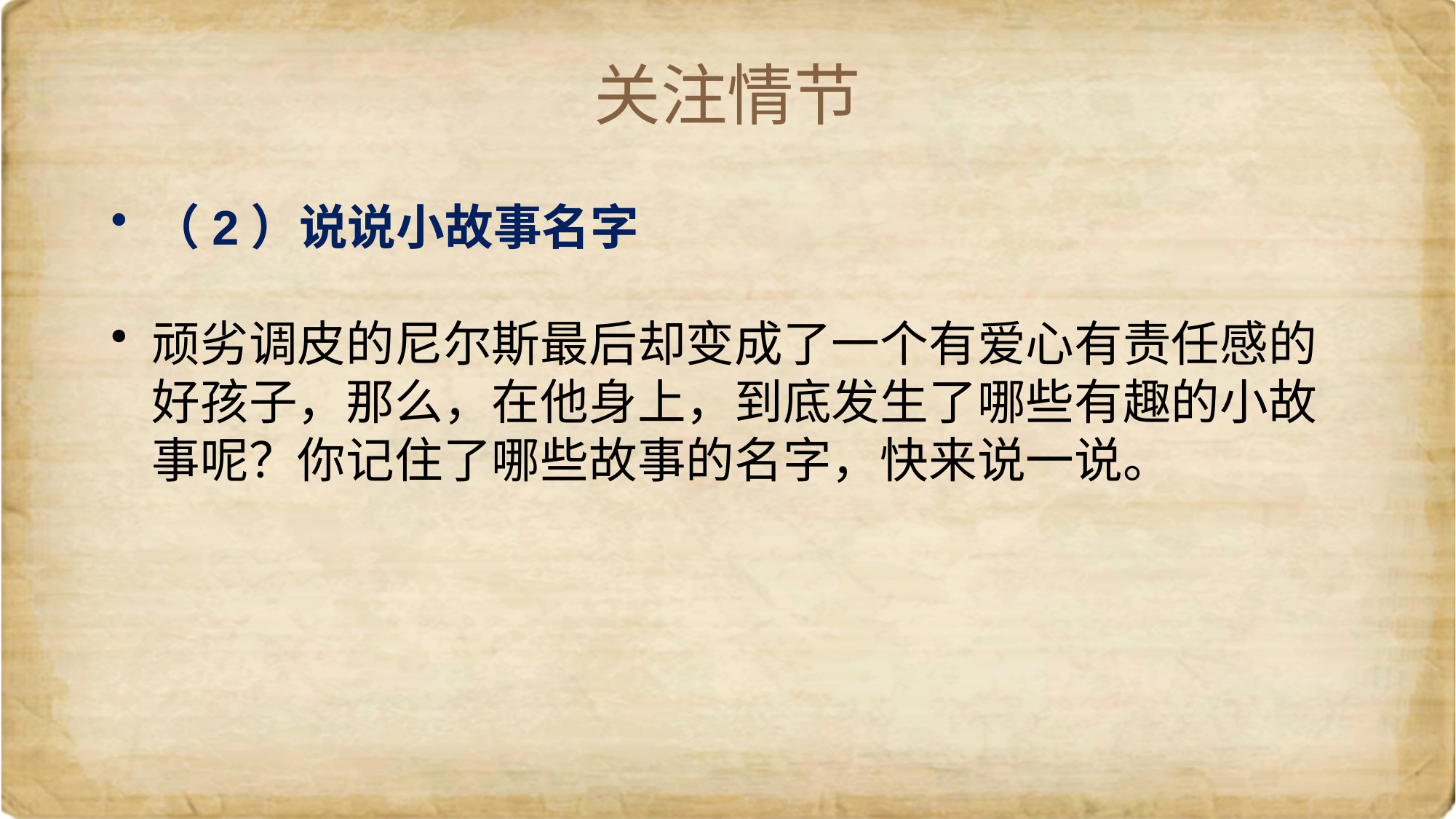

# 关注情节
（2）说说小故事名字

顽劣调皮的尼尔斯最后却变成了一个有爱心有责任感的好孩子，那么，在他身上，到底发生了哪些有趣的小故事呢？你记住了哪些故事的名字，快来说一说。